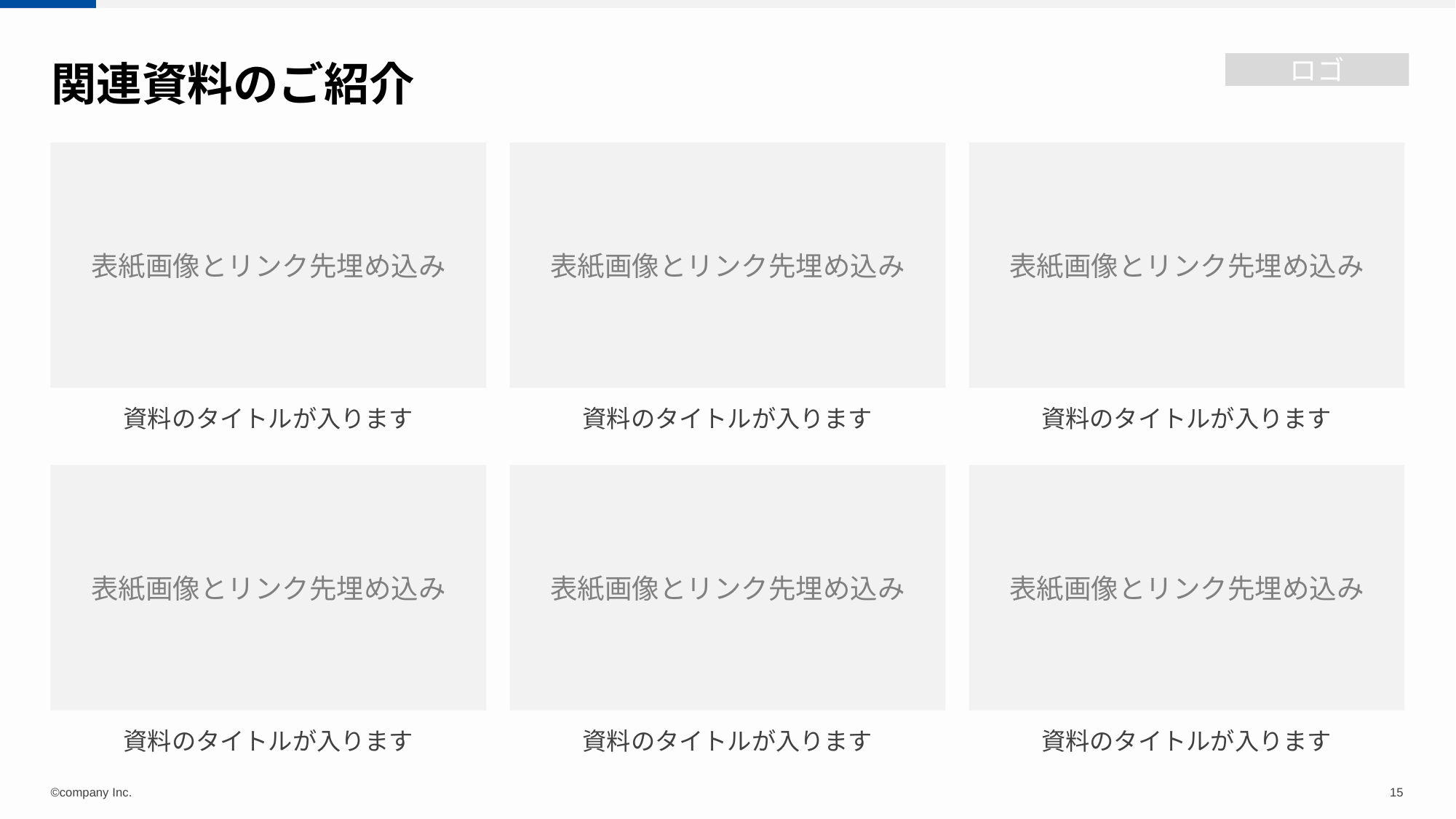

関連資料のご紹介
表紙画像とリンク先埋め込み
表紙画像とリンク先埋め込み
表紙画像とリンク先埋め込み
資料のタイトルが入ります
資料のタイトルが入ります
資料のタイトルが入ります
表紙画像とリンク先埋め込み
表紙画像とリンク先埋め込み
表紙画像とリンク先埋め込み
資料のタイトルが入ります
資料のタイトルが入ります
資料のタイトルが入ります